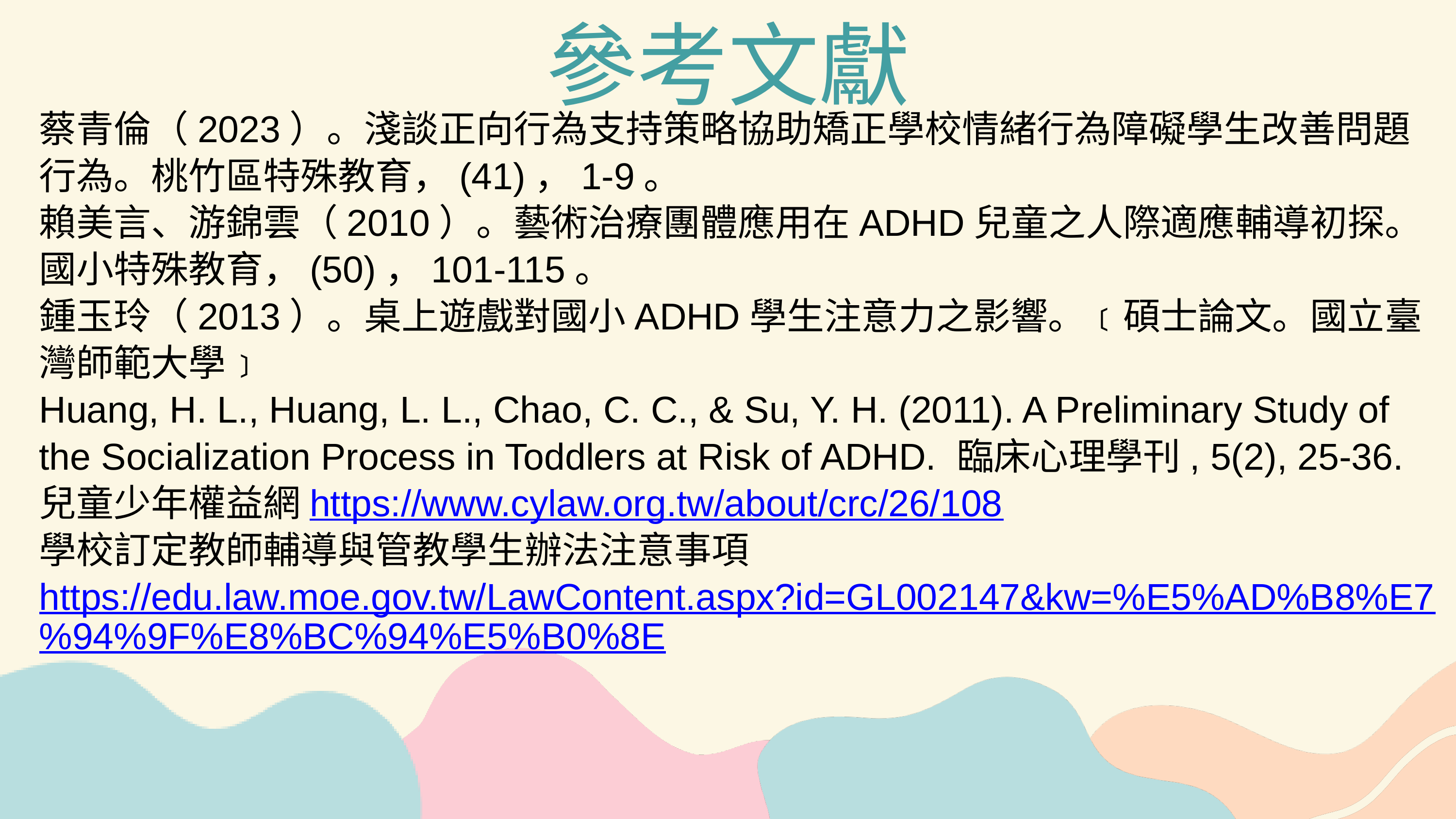

參考文獻
蔡青倫（2023）。淺談正向行為支持策略協助矯正學校情緒行為障礙學生改善問題行為。桃竹區特殊教育，(41)，1-9。
賴美言、游錦雲（2010）。藝術治療團體應用在ADHD兒童之人際適應輔導初探。國小特殊教育，(50)，101-115。
鍾玉玲（2013）。桌上遊戲對國小ADHD學生注意力之影響。﹝碩士論文。國立臺灣師範大學﹞
Huang, H. L., Huang, L. L., Chao, C. C., & Su, Y. H. (2011). A Preliminary Study of the Socialization Process in Toddlers at Risk of ADHD. 臨床心理學刊, 5(2), 25-36.
兒童少年權益網https://www.cylaw.org.tw/about/crc/26/108
學校訂定教師輔導與管教學生辦法注意事項https://edu.law.moe.gov.tw/LawContent.aspx?id=GL002147&kw=%E5%AD%B8%E7%94%9F%E8%BC%94%E5%B0%8E